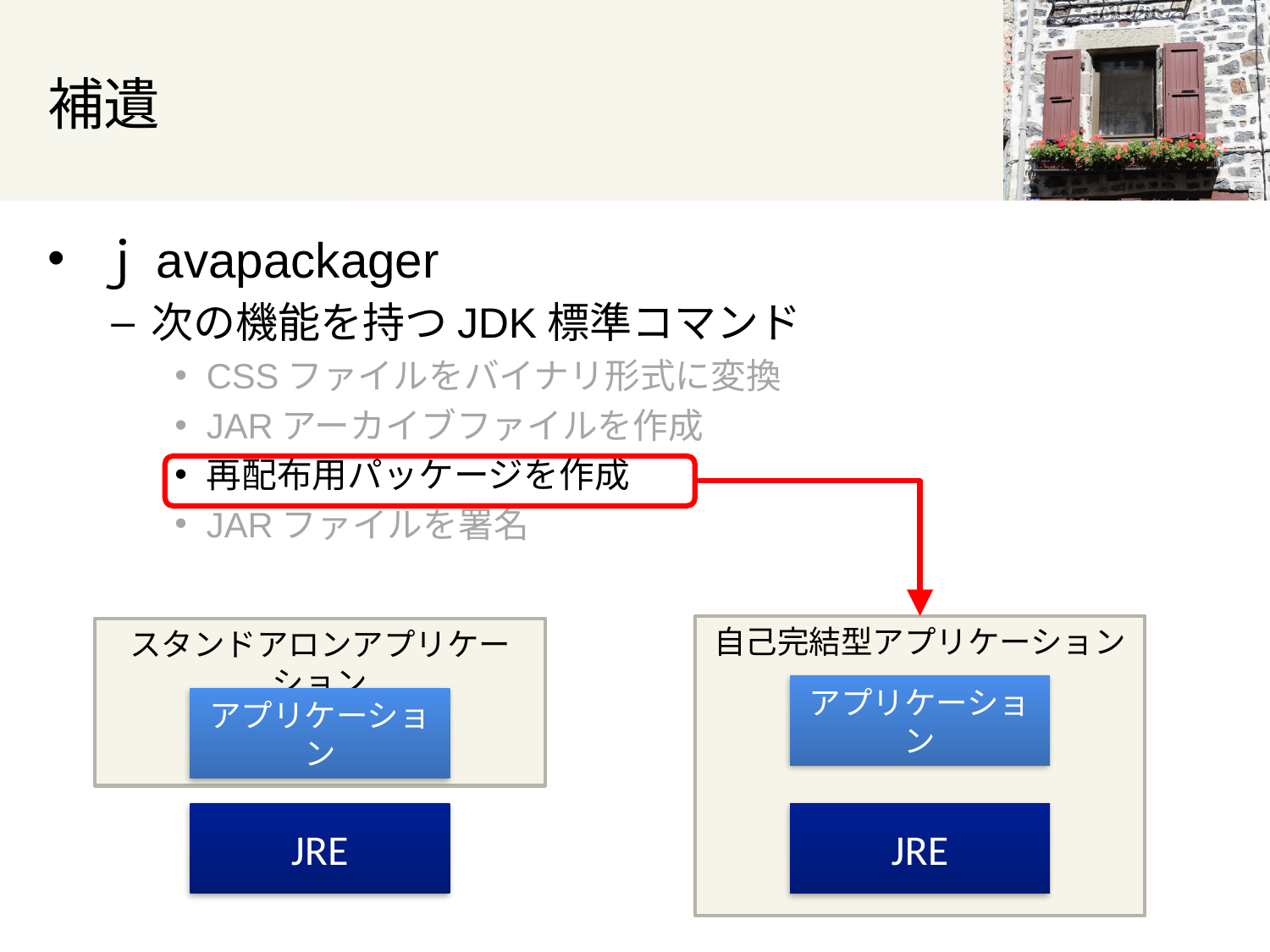

# 補遺
ｊavapackager
次の機能を持つJDK標準コマンド
CSSファイルをバイナリ形式に変換
JARアーカイブファイルを作成
再配布用パッケージを作成
JARファイルを署名

自己完結型アプリケーション
スタンドアロンアプリケーション
アプリケーション
アプリケーション
JRE
JRE